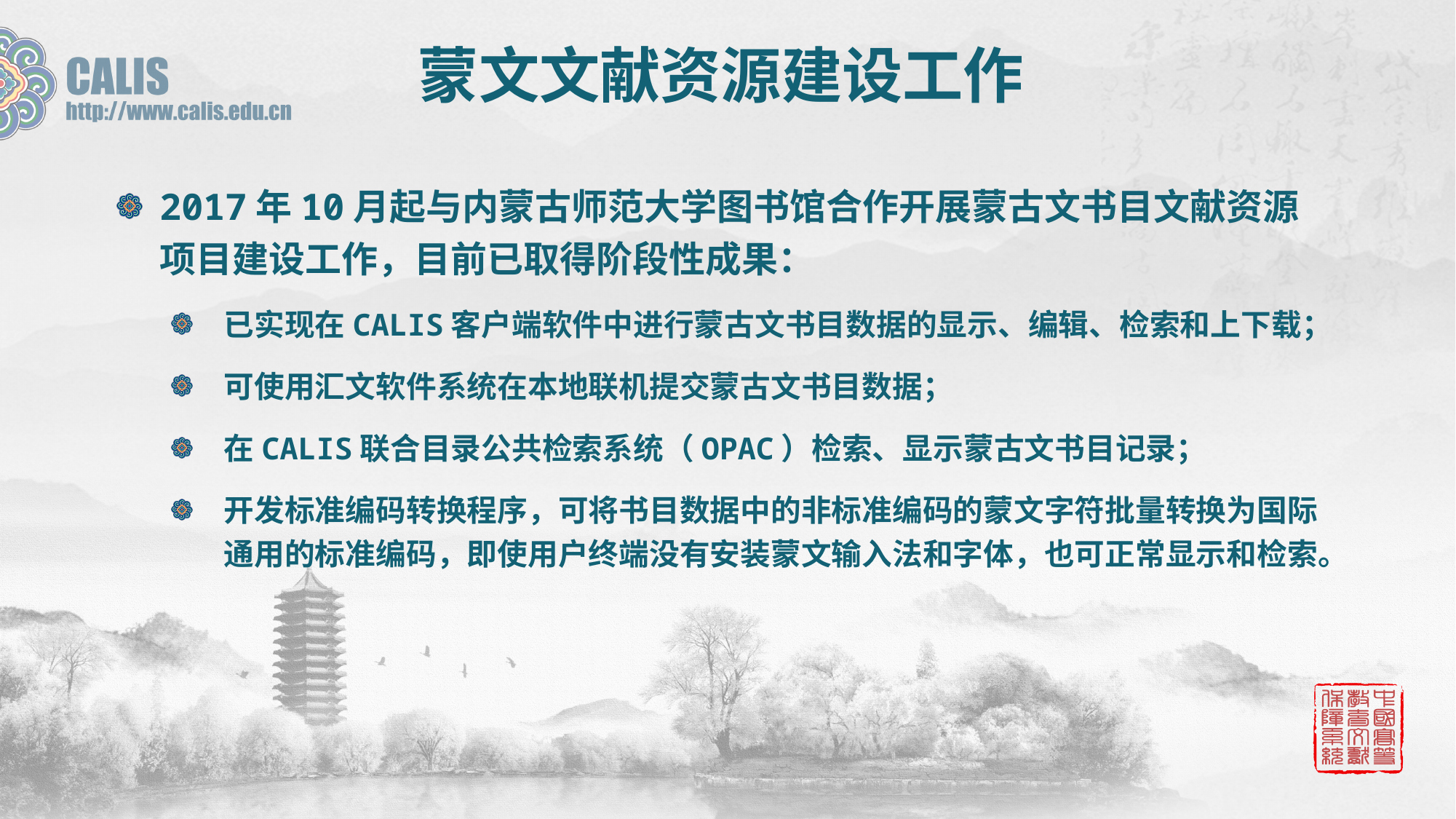

# 蒙文文献资源建设工作
2017年10月起与内蒙古师范大学图书馆合作开展蒙古文书目文献资源项目建设工作，目前已取得阶段性成果：
已实现在CALIS客户端软件中进行蒙古文书目数据的显示、编辑、检索和上下载；
可使用汇文软件系统在本地联机提交蒙古文书目数据；
在CALIS联合目录公共检索系统（OPAC）检索、显示蒙古文书目记录；
开发标准编码转换程序，可将书目数据中的非标准编码的蒙文字符批量转换为国际通用的标准编码，即使用户终端没有安装蒙文输入法和字体，也可正常显示和检索。